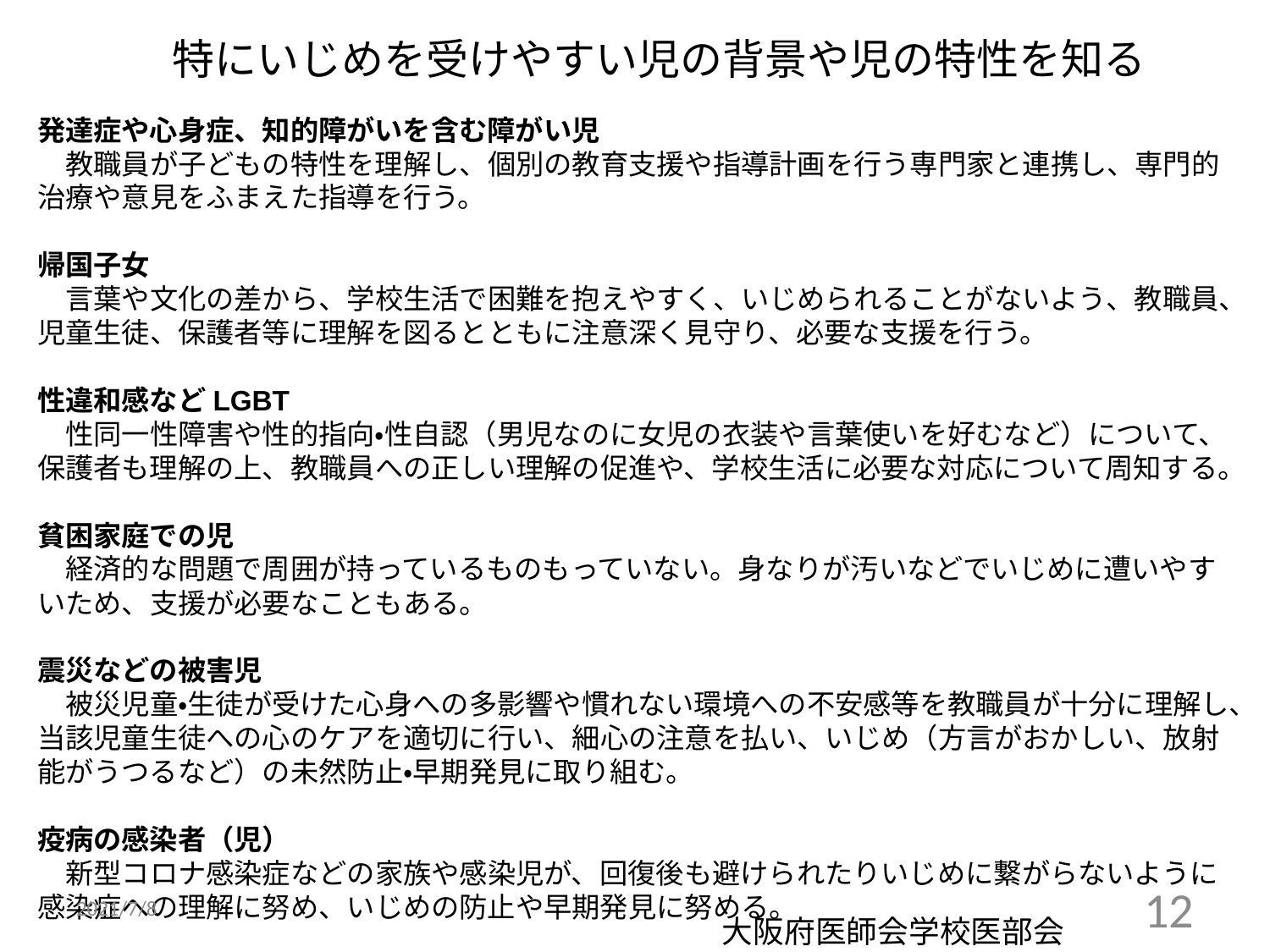

特にいじめを受けやすい児の背景や児の特性を知る
発達症や心身症、知的障がいを含む障がい児
　教職員が子どもの特性を理解し、個別の教育支援や指導計画を行う専門家と連携し、専門的治療や意見をふまえた指導を行う。

帰国子女
　言葉や文化の差から、学校生活で困難を抱えやすく、いじめられることがないよう、教職員、児童生徒、保護者等に理解を図るとともに注意深く見守り、必要な支援を行う。

性違和感などLGBT
　性同一性障害や性的指向・性自認（男児なのに女児の衣装や言葉使いを好むなど）について、保護者も理解の上、教職員への正しい理解の促進や、学校生活に必要な対応について周知する。

貧困家庭での児
　経済的な問題で周囲が持っているものもっていない。身なりが汚いなどでいじめに遭いやすいため、支援が必要なこともある。

震災などの被害児
　被災児童・生徒が受けた心身への多影響や慣れない環境への不安感等を教職員が十分に理解し、当該児童生徒への心のケアを適切に行い、細心の注意を払い、いじめ（方言がおかしい、放射能がうつるなど）の未然防止・早期発見に取り組む。

疫病の感染者（児）
　新型コロナ感染症などの家族や感染児が、回復後も避けられたりいじめに繋がらないように感染症への理解に努め、いじめの防止や早期発見に努める。

2021/7/8
12
大阪府医師会学校医部会